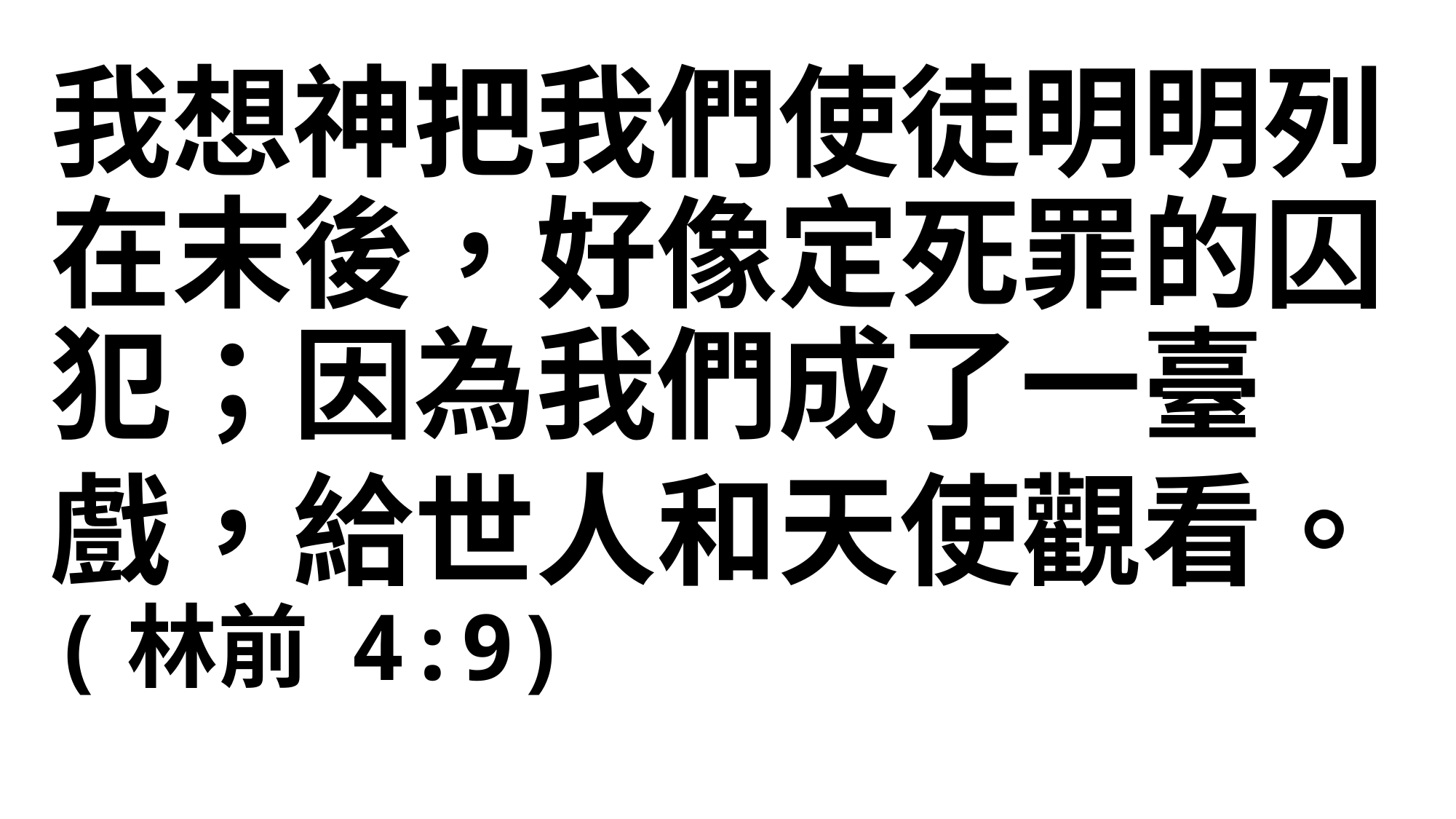

我想神把我們使徒明明列在末後，好像定死罪的囚犯；因為我們成了一臺
戲，給世人和天使觀看。(林前 4:9)